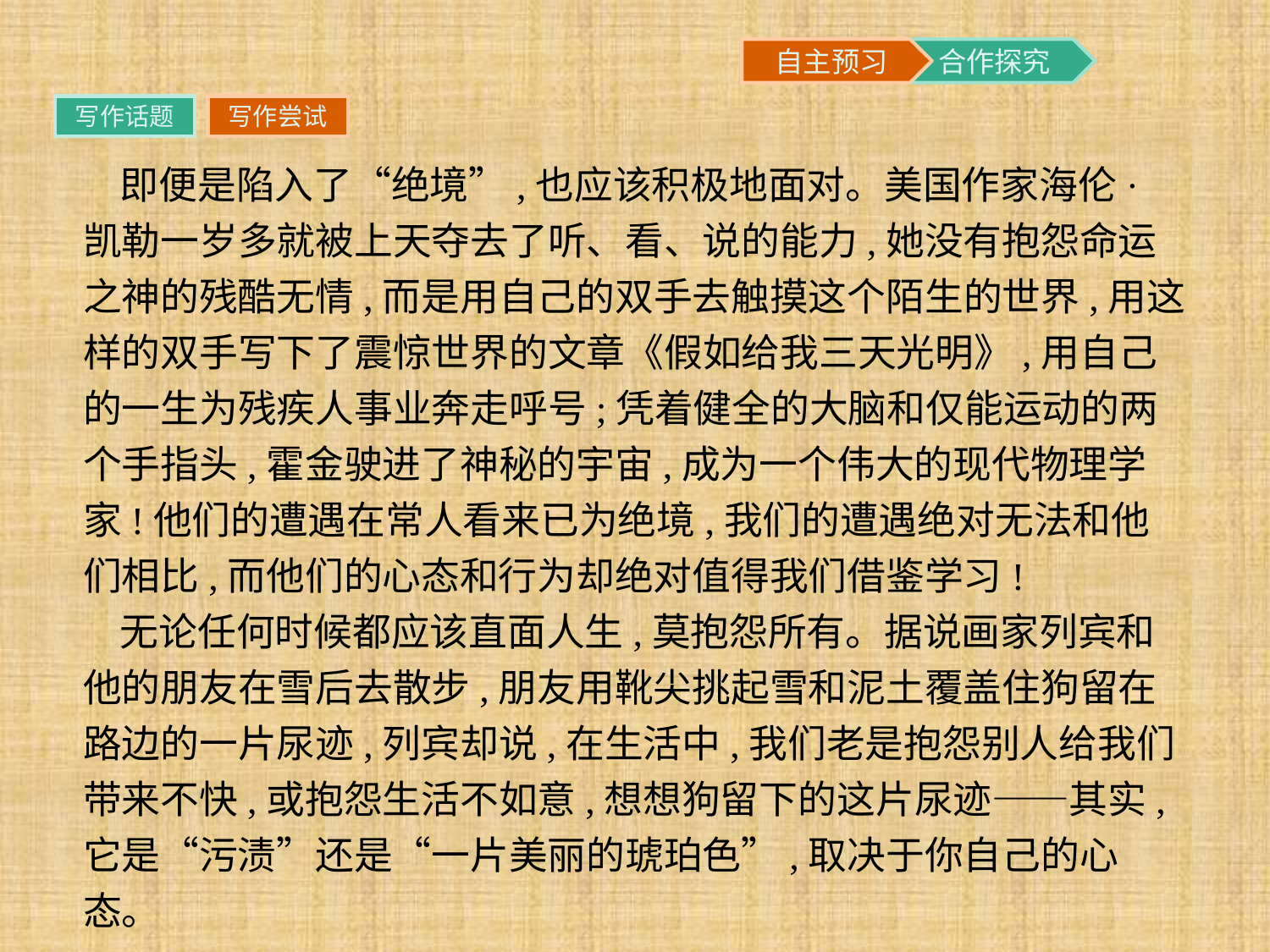

写作话题
写作尝试
即便是陷入了“绝境”,也应该积极地面对。美国作家海伦·凯勒一岁多就被上天夺去了听、看、说的能力,她没有抱怨命运之神的残酷无情,而是用自己的双手去触摸这个陌生的世界,用这样的双手写下了震惊世界的文章《假如给我三天光明》,用自己的一生为残疾人事业奔走呼号;凭着健全的大脑和仅能运动的两个手指头,霍金驶进了神秘的宇宙,成为一个伟大的现代物理学家!他们的遭遇在常人看来已为绝境,我们的遭遇绝对无法和他们相比,而他们的心态和行为却绝对值得我们借鉴学习!
无论任何时候都应该直面人生,莫抱怨所有。据说画家列宾和他的朋友在雪后去散步,朋友用靴尖挑起雪和泥土覆盖住狗留在路边的一片尿迹,列宾却说,在生活中,我们老是抱怨别人给我们带来不快,或抱怨生活不如意,想想狗留下的这片尿迹——其实,它是“污渍”还是“一片美丽的琥珀色”,取决于你自己的心态。